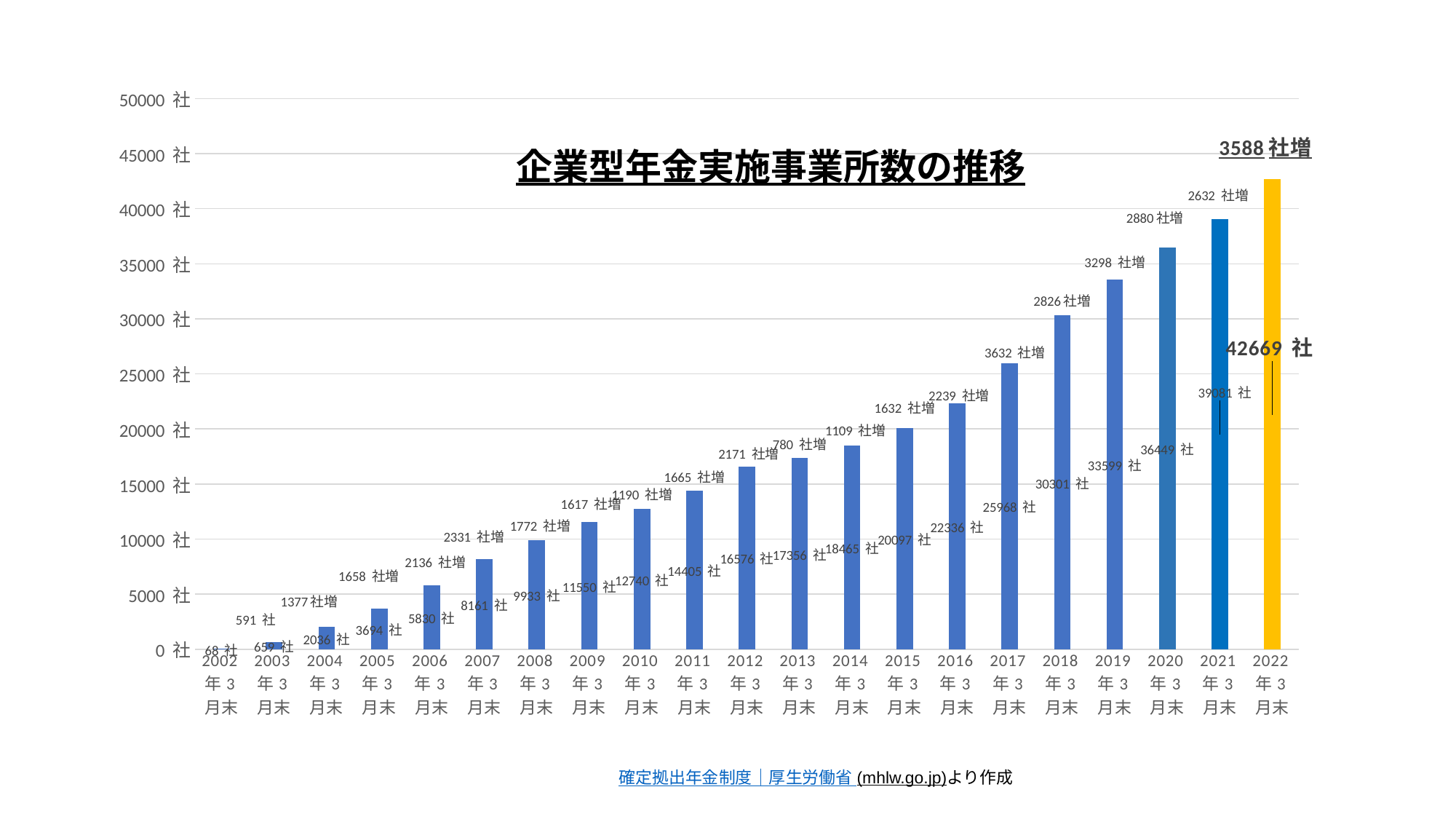

### Chart

| Category | 企業型年金実施事業所数の推移 | 前年比増加数 |
|---|---|---|
| 2002年3月末 | 68.0 | None |
| 2003年3月末 | 659.0 | 591.0 |
| 2004年3月末 | 2036.0 | 1377.0 |
| 2005年3月末 | 3694.0 | 1658.0 |
| 2006年3月末 | 5830.0 | 2136.0 |
| 2007年3月末 | 8161.0 | 2331.0 |
| 2008年3月末 | 9933.0 | 1772.0 |
| 2009年3月末 | 11550.0 | 1617.0 |
| 2010年3月末 | 12740.0 | 1190.0 |
| 2011年3月末 | 14405.0 | 1665.0 |
| 2012年3月末 | 16576.0 | 2171.0 |
| 2013年3月末 | 17356.0 | 780.0 |
| 2014年3月末 | 18465.0 | 1109.0 |
| 2015年3月末 | 20097.0 | 1632.0 |
| 2016年3月末 | 22336.0 | 2239.0 |
| 2017年3月末 | 25968.0 | 3632.0 |
| 2018年3月末 | 30301.0 | 4333.0 |
| 2019年3月末 | 33599.0 | 3298.0 |
| 2020年3月末 | 36449.0 | 2850.0 |
| 2021年3月末 | 39081.0 | 2632.0 |
| 2022年3月末 | 42669.0 | 3588.0 |
企業型年金実施事業所数の推移
確定拠出年金制度｜厚生労働省 (mhlw.go.jp)より作成